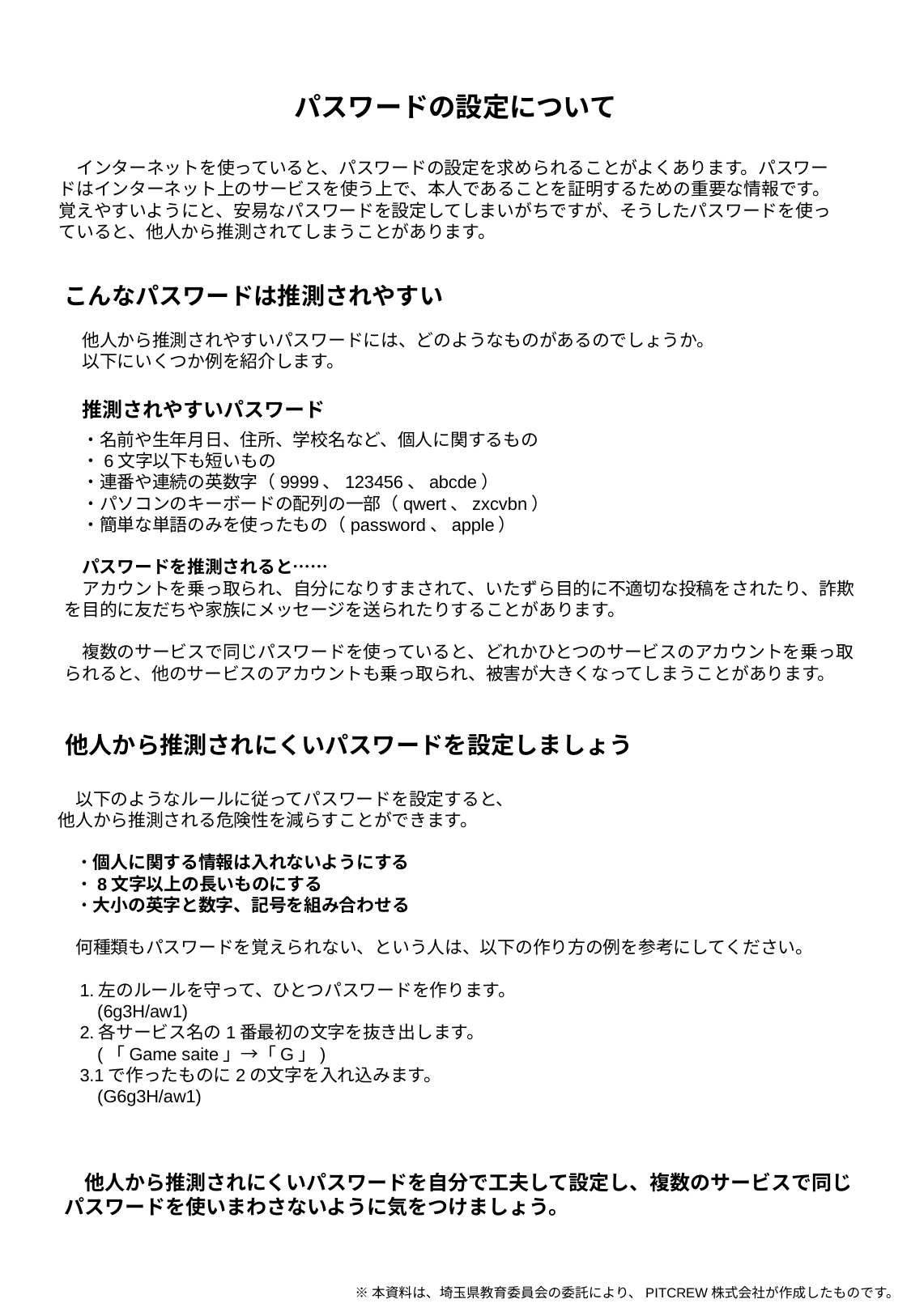

パスワードの設定について
　インターネットを使っていると、パスワードの設定を求められることがよくあります。パスワードはインターネット上のサービスを使う上で、本人であることを証明するための重要な情報です。覚えやすいようにと、安易なパスワードを設定してしまいがちですが、そうしたパスワードを使っていると、他人から推測されてしまうことがあります。
こんなパスワードは推測されやすい
　他人から推測されやすいパスワードには、どのようなものがあるのでしょうか。
　以下にいくつか例を紹介します。

　推測されやすいパスワード
　・名前や生年月日、住所、学校名など、個人に関するもの
　・6文字以下も短いもの
　・連番や連続の英数字（9999、123456、abcde）
　・パソコンのキーボードの配列の一部（qwert、zxcvbn）
　・簡単な単語のみを使ったもの（password、apple）

　パスワードを推測されると……
　アカウントを乗っ取られ、自分になりすまされて、いたずら目的に不適切な投稿をされたり、詐欺を目的に友だちや家族にメッセージを送られたりすることがあります。

　複数のサービスで同じパスワードを使っていると、どれかひとつのサービスのアカウントを乗っ取られると、他のサービスのアカウントも乗っ取られ、被害が大きくなってしまうことがあります。
他人から推測されにくいパスワードを設定しましょう
　以下のようなルールに従ってパスワードを設定すると、
他人から推測される危険性を減らすことができます。

　・個人に関する情報は入れないようにする
　・8文字以上の長いものにする
　・大小の英字と数字、記号を組み合わせる

　何種類もパスワードを覚えられない、という人は、以下の作り方の例を参考にしてください。

　1.左のルールを守って、ひとつパスワードを作ります。
　　(6g3H/aw1)
　2.各サービス名の1番最初の文字を抜き出します。
　　(「Game saite」→「G」)
　3.1で作ったものに2の文字を入れ込みます。
　　(G6g3H/aw1)

　他人から推測されにくいパスワードを自分で工夫して設定し、複数のサービスで同じパスワードを使いまわさないように気をつけましょう。
※本資料は、埼玉県教育委員会の委託により、PITCREW株式会社が作成したものです。